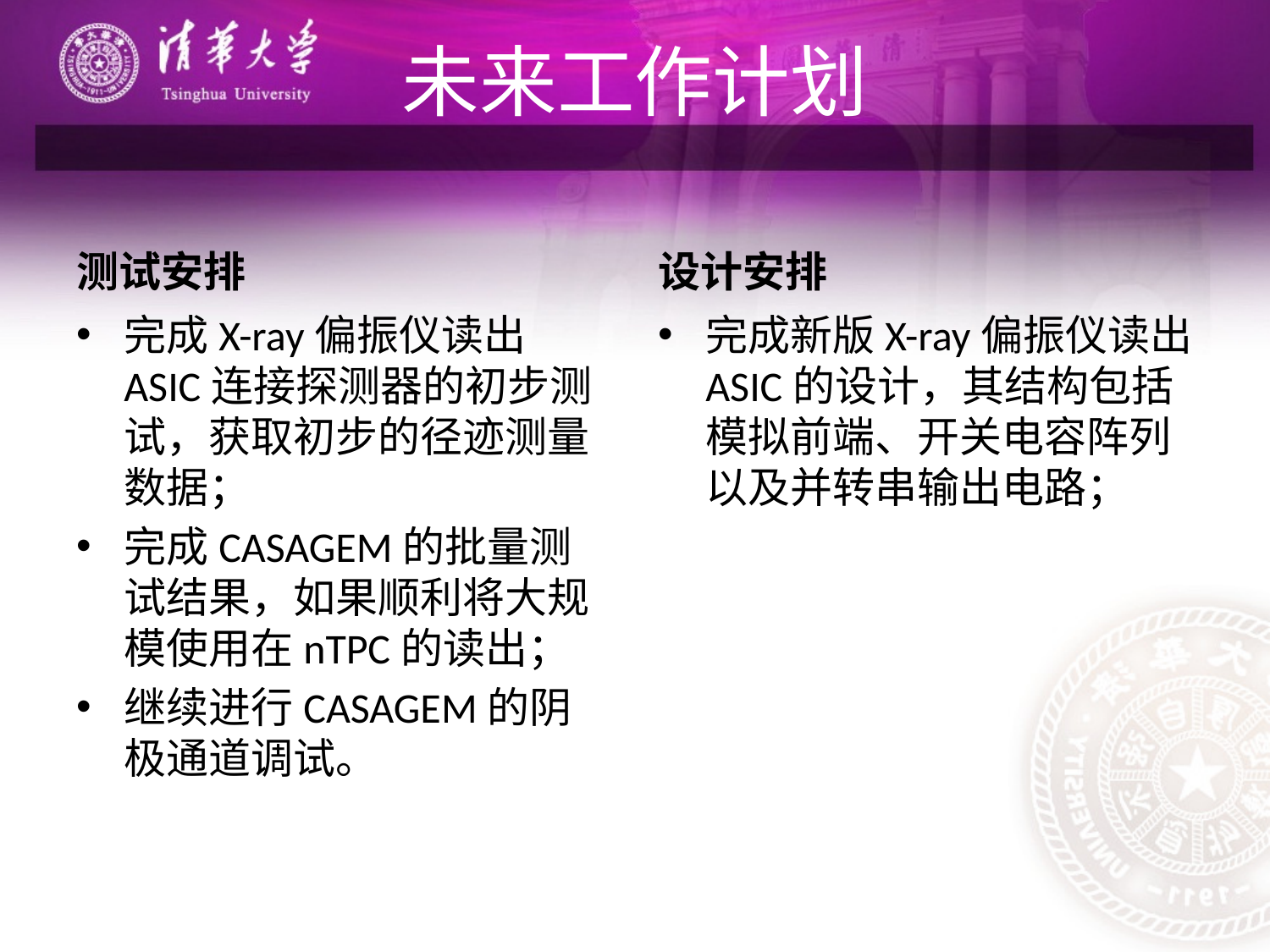

# 未来工作计划
测试安排
设计安排
完成X-ray偏振仪读出ASIC连接探测器的初步测试，获取初步的径迹测量数据；
完成CASAGEM的批量测试结果，如果顺利将大规模使用在nTPC的读出；
继续进行CASAGEM的阴极通道调试。

完成新版X-ray偏振仪读出ASIC的设计，其结构包括模拟前端、开关电容阵列以及并转串输出电路；